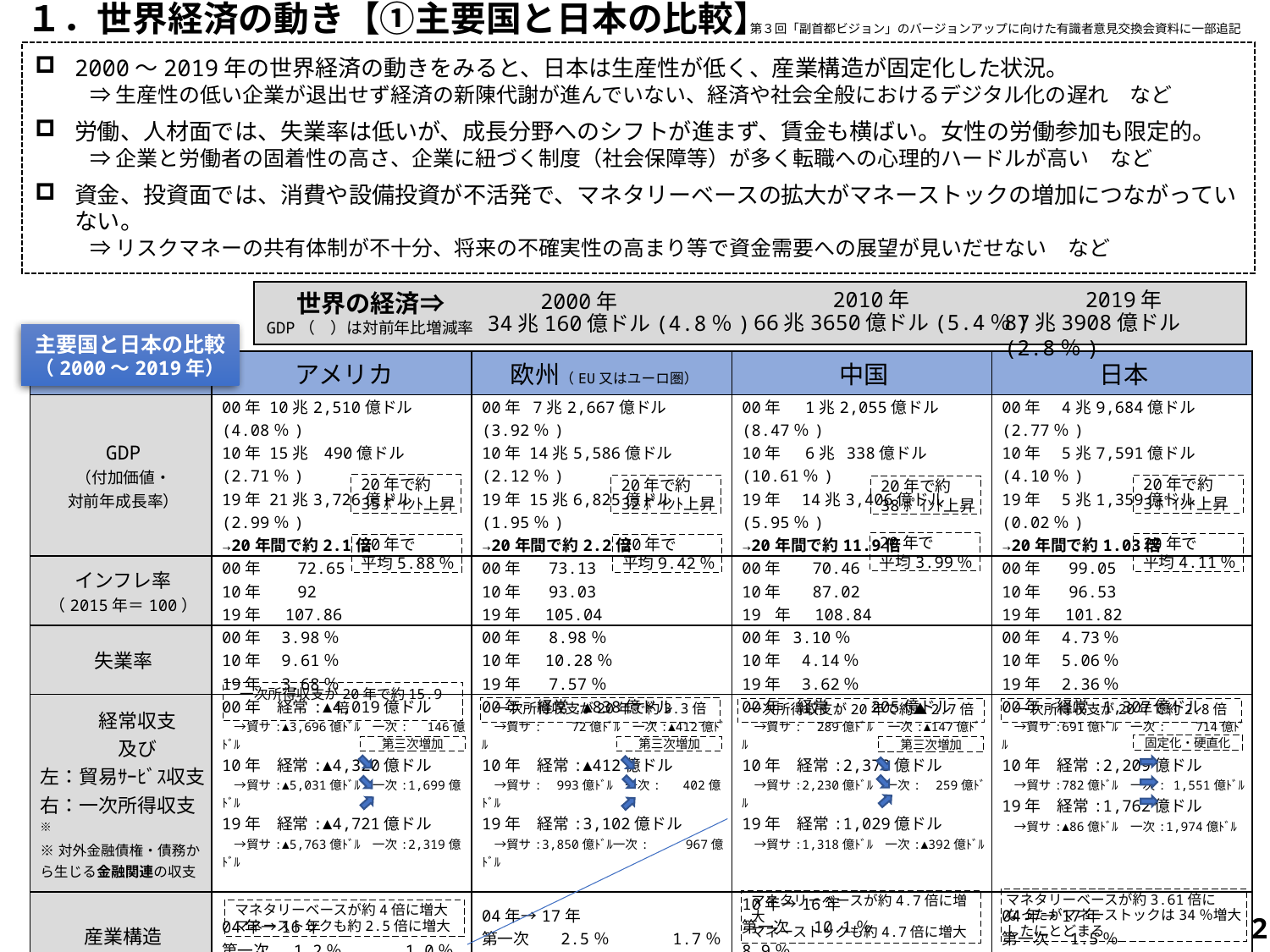

１．世界経済の動き【①主要国と日本の比較】
第３回「副首都ビジョン」のバージョンアップに向けた有識者意見交換会資料に一部追記
2000～2019年の世界経済の動きをみると、日本は生産性が低く、産業構造が固定化した状況。
　　 ⇒ 生産性の低い企業が退出せず経済の新陳代謝が進んでいない、経済や社会全般におけるデジタル化の遅れ　など
労働、人材面では、失業率は低いが、成長分野へのシフトが進まず、賃金も横ばい。女性の労働参加も限定的。
　　 ⇒ 企業と労働者の固着性の高さ、企業に紐づく制度（社会保障等）が多く転職への心理的ハードルが高い　など
資金、投資面では、消費や設備投資が不活発で、マネタリーベースの拡大がマネーストックの増加につながっていない。
　　 ⇒ リスクマネーの共有体制が不十分、将来の不確実性の高まり等で資金需要への展望が見いだせない　など
2010年
2019年
2000年
|  |
| --- |
世界の経済⇒
66兆3650億ドル(5.4％)
87兆3908億ドル(2.8％)
34兆160億ドル(4.8％)
GDP（　）は対前年比増減率
主要国と日本の比較
（2000～2019年）
|  | アメリカ | 欧州（EU又はユーロ圏） | 中国 | 日本 |
| --- | --- | --- | --- | --- |
| GDP （付加価値・ 対前年成長率） | 00年 10兆2,510億ドル (4.08％) 10年 15兆 490億ドル (2.71％) 19年 21兆3,726億ドル (2.99％) →20年間で約2.1倍 | 00年 7兆2,667億ドル (3.92％) 10年 14兆5,586億ドル (2.12％) 19年 15兆6,825億ドル (1.95％) →20年間で約2.2倍 | 00年　 1兆2,055億ドル (8.47％) 10年　 6兆 338億ドル(10.61％) 19年　14兆3,406億ドル (5.95％) →20年間で約11.9倍 | 00年　4兆9,684億ドル (2.77％) 10年　5兆7,591億ドル (4.10％) 19年　5兆1,359億ドル (0.02％) →20年間で約1.03倍 |
| インフレ率 （2015年＝100） | 00年　　72.65 10年　　92 19年　 107.86 | 00年　 73.13 10年　 93.03 19年　 105.04 | 00年　 70.46 10年　 87.02 19 年 　108.84 | 00年　 99.05 10年　 96.53 19年 　101.82 |
| 失業率 | 00年　3.98％ 10年　9.61％ 19年　3.68％ | 00年　 8.98％ 10年 　10.28％ 19年　 7.57％ | 00年 3.10％ 10年　4.14％ 19年　3.62％ | 00年　4.73％ 10年　5.06％ 19年　2.36％ |
| 経常収支 　　　　及び 左：貿易ｻｰﾋﾞｽ収支 右：一次所得収支※ ※対外金融債権・債務から生じる金融関連の収支 | 00年　経常:▲4,019億ドル 　→貿サ:▲3,696億ﾄﾞﾙ　一次:　146億ﾄﾞﾙ 10年　経常:▲4,320億ドル 　→貿サ:▲5,031億ﾄﾞﾙ　一次:1,699億ﾄﾞﾙ 19年　経常:▲4,721億ドル 　→貿サ:▲5,763億ﾄﾞﾙ　一次:2,319億ﾄﾞﾙ | 00年　経常:▲838億ドル 　→貿サ: 72億ﾄﾞﾙ　一次:▲412億ﾄﾞﾙ 10年　経常:▲412億ドル 　→貿サ: 993億ﾄﾞﾙ　一次: 402億ﾄﾞﾙ 19年　経常:3,102億ドル 　→貿サ:3,850億ﾄﾞﾙ一次: 967億ﾄﾞﾙ | 00年　経常:　 205億ドル 　→貿サ: 289億ﾄﾞﾙ　 一次:▲147億ﾄﾞﾙ 10年　経常:2,378億ドル 　→貿サ:2,230億ﾄﾞﾙ　一次: 259億ﾄﾞﾙ 19年　経常:1,029億ドル 　→貿サ:1,318億ﾄﾞﾙ　一次:▲392億ﾄﾞﾙ | 00年　経常:1,307億ドル 　→貿サ:691億ﾄﾞﾙ　一次: 714億ﾄﾞﾙ 10年　経常:2,209億ドル 　→貿サ:782億ﾄﾞﾙ　一次: 1,551億ﾄﾞﾙ 19年　経常:1,762億ドル 　→貿サ:▲86億ﾄﾞﾙ　一次:1,974億ﾄﾞﾙ |
| 産業構造 （GDPに占める割合） →欧州についてはEUにおいて 変化の大きいﾌﾗﾝｽを例に記載 | 04年→16年 第一次　 1.2％　　 　 1.0％ 第二次　21.4％　　　　19.5％ 第三次 77.4％　　　　79.4％ | 04年→17年 第一次　 2.5％　　　 1.7％ 第二次　　21.3％　　　　19.5％ 第三次　 76.3％　　　　78.8％ | 10年→16年 第一次　 10.1％　　　　 8.9％ 第二次　 46.7％　　　　 40.0％ 第三次　 43.2％　　　 　51.1％ | 04年→17年 第一次　1.5％　　　　 1.2％ 第二 　30.1％　　　　 29.3％ 第三 68.4％　　　　 69.5％ |
| 資金供給 左：マネタリーベース 右：マネーストック | 08年9月 　 9,096億ﾄﾞﾙ／1兆4,607億ﾄﾞﾙ 18年6月 　3兆6,505億ﾄﾞﾙ／3兆6,557億ﾄﾞﾙ |  | 05年7月（右は05年） 　 5兆8,271億元／約29.9兆元 14年5月（右は15年） 　27兆3,929億元／139.2兆元 | 12年末（右は13年1月） 　131.9兆円／546.7兆円 17年末 　474.1兆円／734.6兆円 |
20年で約
35ﾎﾟｲﾝﾄ上昇
20年で約
3ﾎﾟｲﾝﾄ上昇
20年で約
32ﾎﾟｲﾝﾄ上昇
20年で約
38ﾎﾟｲﾝﾄ上昇
20年で
平均3.99％
20年で
平均4.11％
20年で
平均9.42％
20年で
平均5.88％
一次所得収支が20年で約15.9倍
一次所得収支が20年で約3.3倍
一次所得収支が20年で約2.8倍
一次所得収支が20年で約▲2.7倍
固定化・硬直化
第三次増加
第三次増加
第三次増加

マネタリーベースが約3.61倍になったがマネーストックは34％増大したにとどまる
マネタリーベースが約4.7倍に増大
マネーストックも約4.7倍に増大
マネタリーベースが約4倍に増大
マネーストックも約2.5倍に増大
2